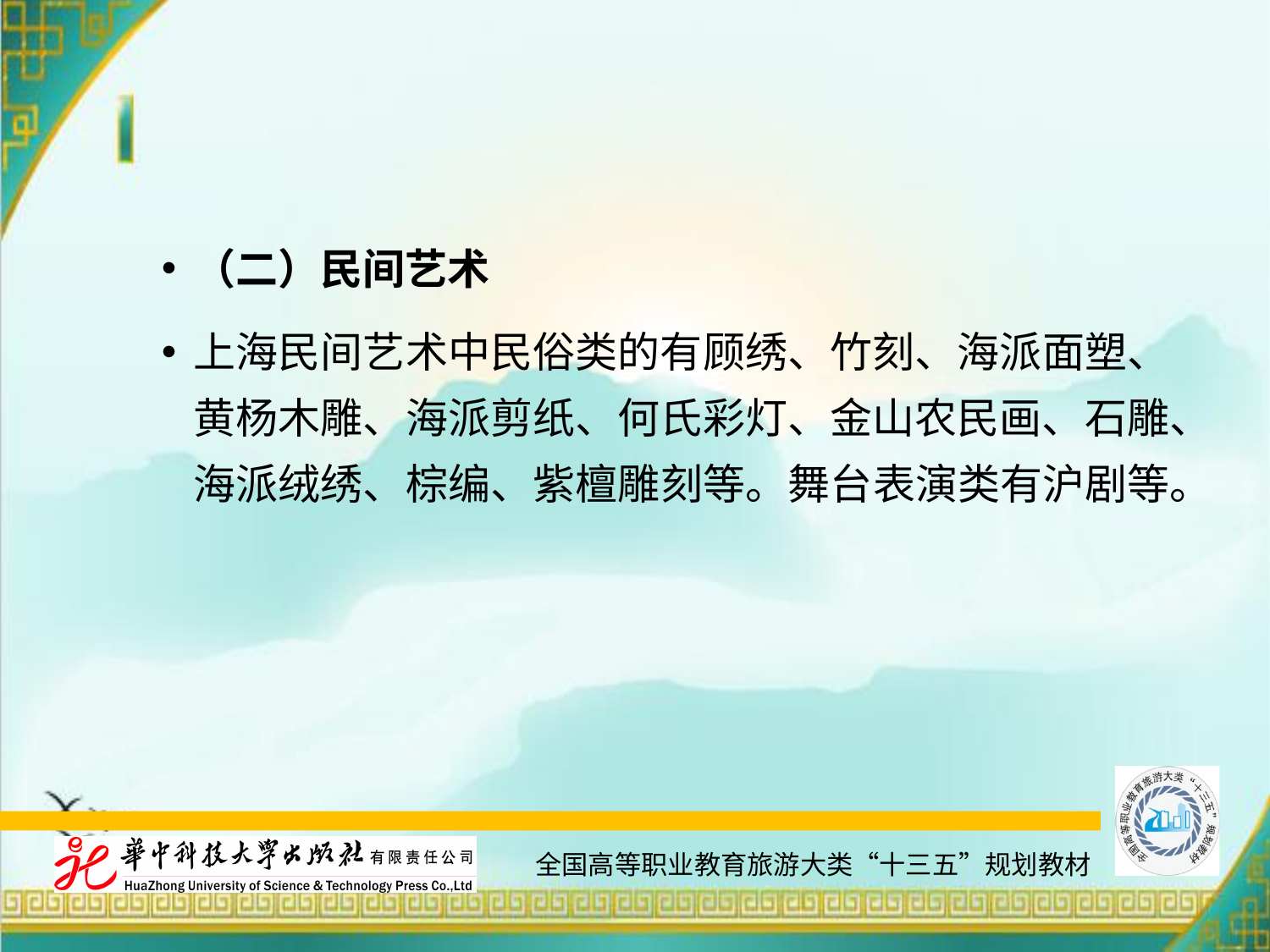

#
（二）民间艺术
上海民间艺术中民俗类的有顾绣、竹刻、海派面塑、黄杨木雕、海派剪纸、何氏彩灯、金山农民画、石雕、海派绒绣、棕编、紫檀雕刻等。舞台表演类有沪剧等。